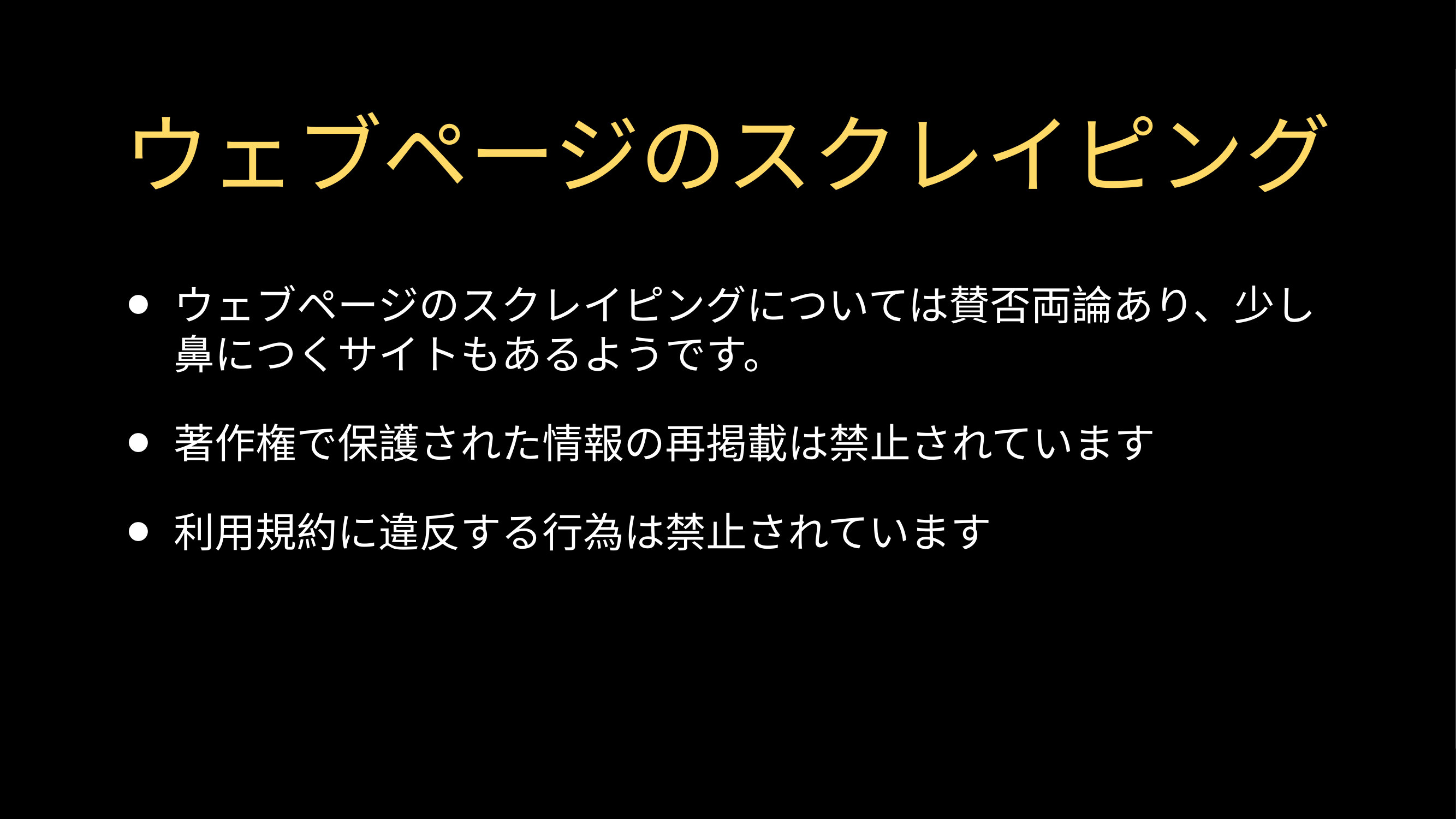

# ウェブページのスクレイピング
ウェブページのスクレイピングについては賛否両論あり、少し鼻につくサイトもあるようです。
著作権で保護された情報の再掲載は禁止されています
利用規約に違反する行為は禁止されています